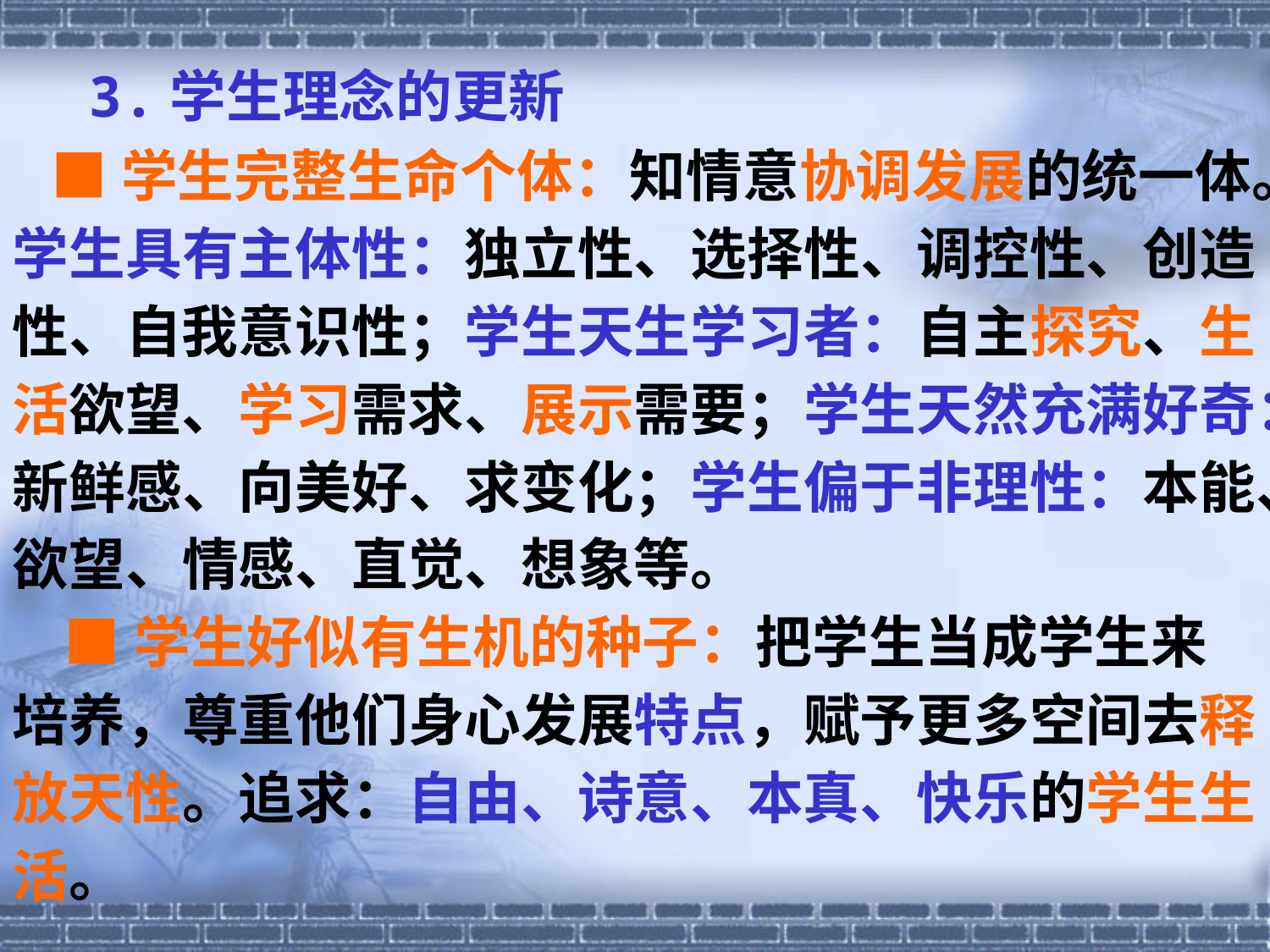

3.学生理念的更新
   ■学生完整生命个体：知情意协调发展的统一体。学生具有主体性：独立性、选择性、调控性、创造性、自我意识性；学生天生学习者：自主探究、生活欲望、学习需求、展示需要；学生天然充满好奇：新鲜感、向美好、求变化；学生偏于非理性：本能、欲望、情感、直觉、想象等。
    ■学生好似有生机的种子：把学生当成学生来培养，尊重他们身心发展特点，赋予更多空间去释放天性。追求：自由、诗意、本真、快乐的学生生活。